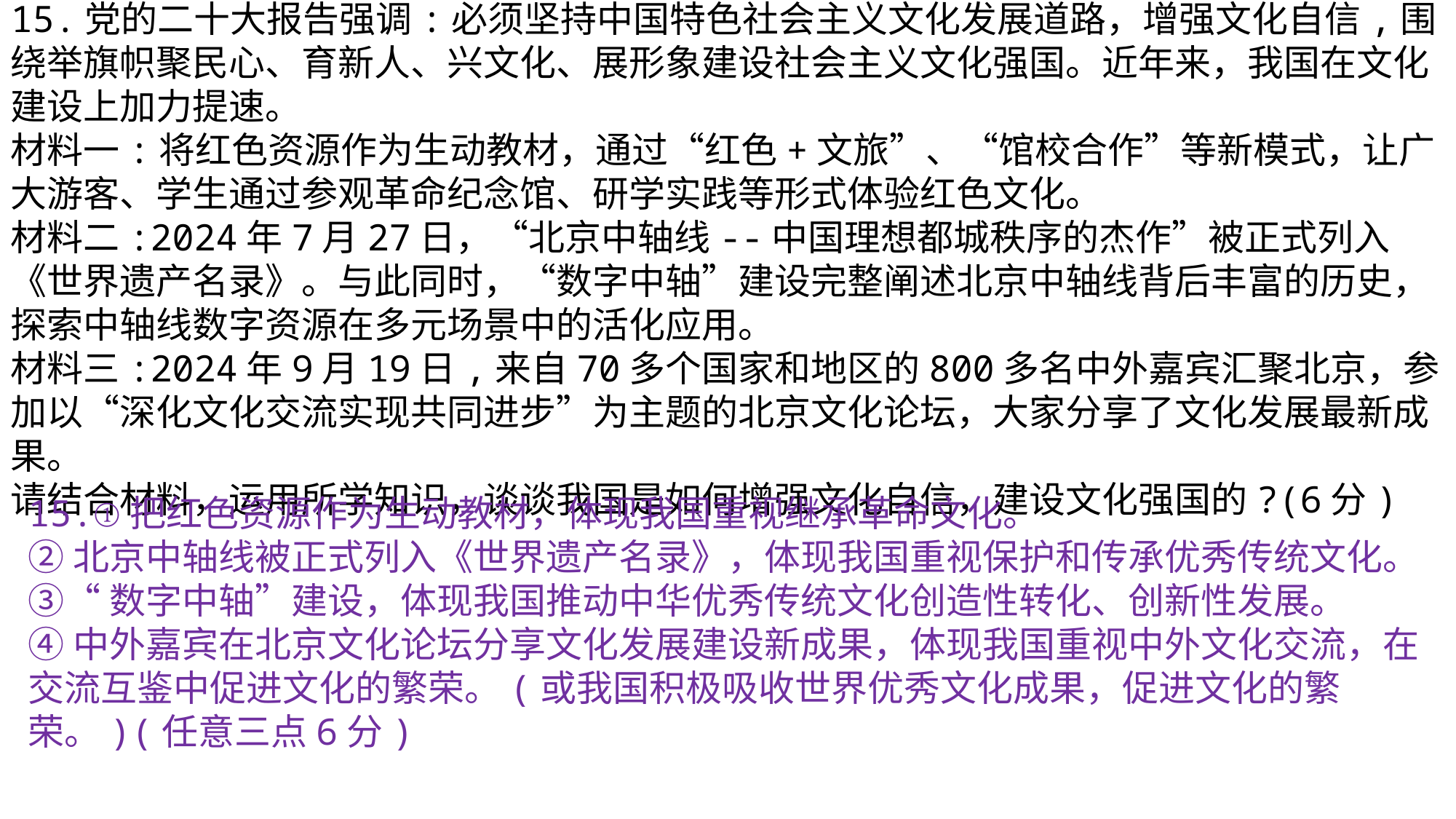

15.党的二十大报告强调:必须坚持中国特色社会主义文化发展道路，增强文化自信,围绕举旗帜聚民心、育新人、兴文化、展形象建设社会主义文化强国。近年来，我国在文化建设上加力提速。
材料一:将红色资源作为生动教材，通过“红色+文旅”、“馆校合作”等新模式，让广大游客、学生通过参观革命纪念馆、研学实践等形式体验红色文化。
材料二:2024年7月27日，“北京中轴线--中国理想都城秩序的杰作”被正式列入《世界遗产名录》。与此同时，“数字中轴”建设完整阐述北京中轴线背后丰富的历史，探索中轴线数字资源在多元场景中的活化应用。
材料三:2024年9月19日,来自70多个国家和地区的800多名中外嘉宾汇聚北京，参加以“深化文化交流实现共同进步”为主题的北京文化论坛，大家分享了文化发展最新成果。
请结合材料，运用所学知识，谈谈我国是如何增强文化自信，建设文化强国的?(6分)
15.①把红色资源作为生动教材，体现我国重视继承革命文化。
②北京中轴线被正式列入《世界遗产名录》，体现我国重视保护和传承优秀传统文化。
③“数字中轴”建设，体现我国推动中华优秀传统文化创造性转化、创新性发展。
④中外嘉宾在北京文化论坛分享文化发展建设新成果，体现我国重视中外文化交流，在交流互鉴中促进文化的繁荣。(或我国积极吸收世界优秀文化成果，促进文化的繁荣。)(任意三点6分)